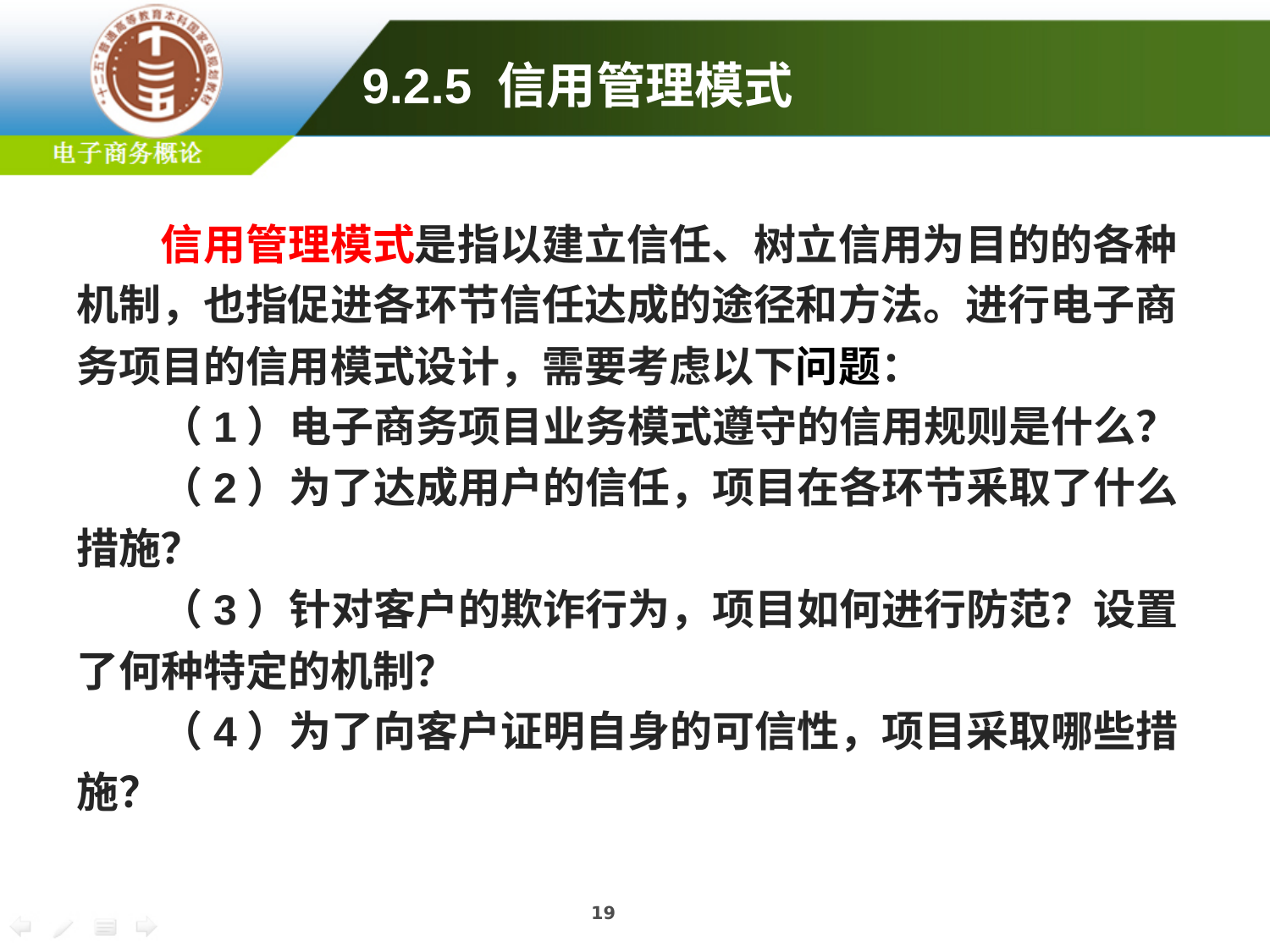

9.2.5 信用管理模式
信用管理模式是指以建立信任、树立信用为目的的各种机制，也指促进各环节信任达成的途径和方法。进行电子商务项目的信用模式设计，需要考虑以下问题：
（1）电子商务项目业务模式遵守的信用规则是什么？
（2）为了达成用户的信任，项目在各环节釆取了什么措施？
（3）针对客户的欺诈行为，项目如何进行防范？设置了何种特定的机制？
（4）为了向客户证明自身的可信性，项目采取哪些措施？

19